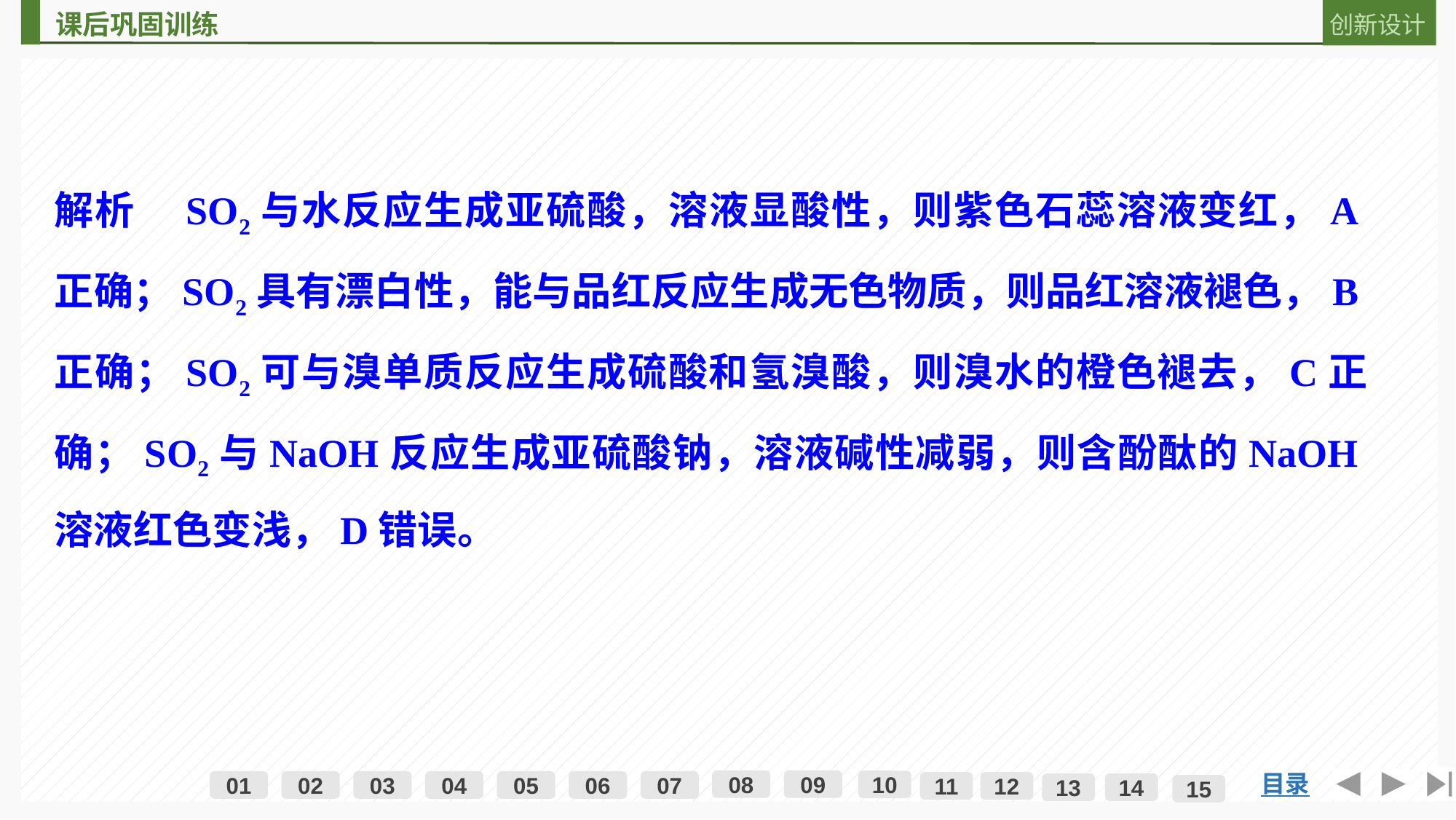

解析　SO2与水反应生成亚硫酸，溶液显酸性，则紫色石蕊溶液变红，A正确；SO2具有漂白性，能与品红反应生成无色物质，则品红溶液褪色，B正确；SO2可与溴单质反应生成硫酸和氢溴酸，则溴水的橙色褪去，C正确；SO2与NaOH反应生成亚硫酸钠，溶液碱性减弱，则含酚酞的NaOH溶液红色变浅，D错误。